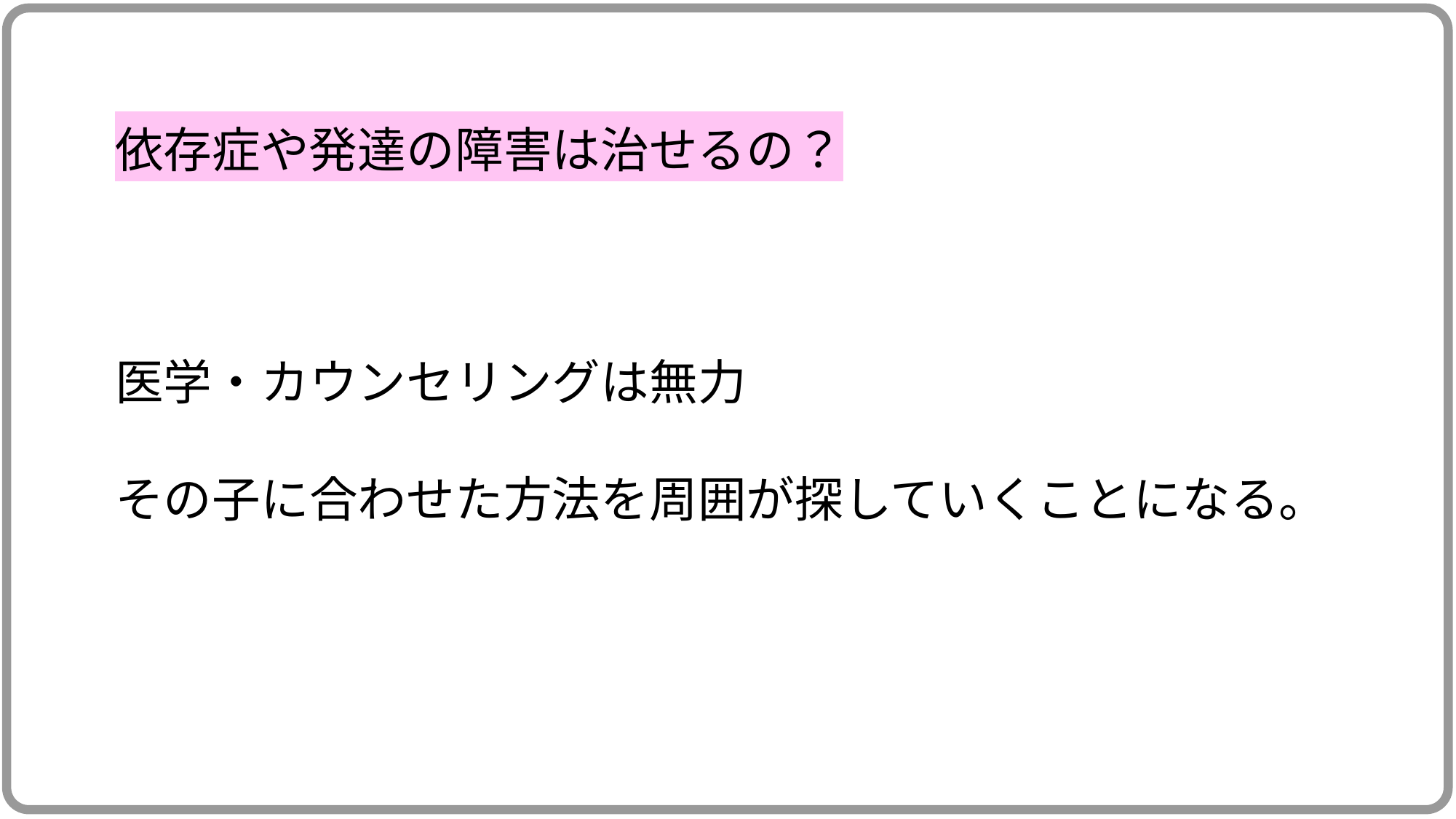

依存症や発達の障害は治せるの？

医学・カウンセリングは無力

その子に合わせた方法を周囲が探していくことになる。